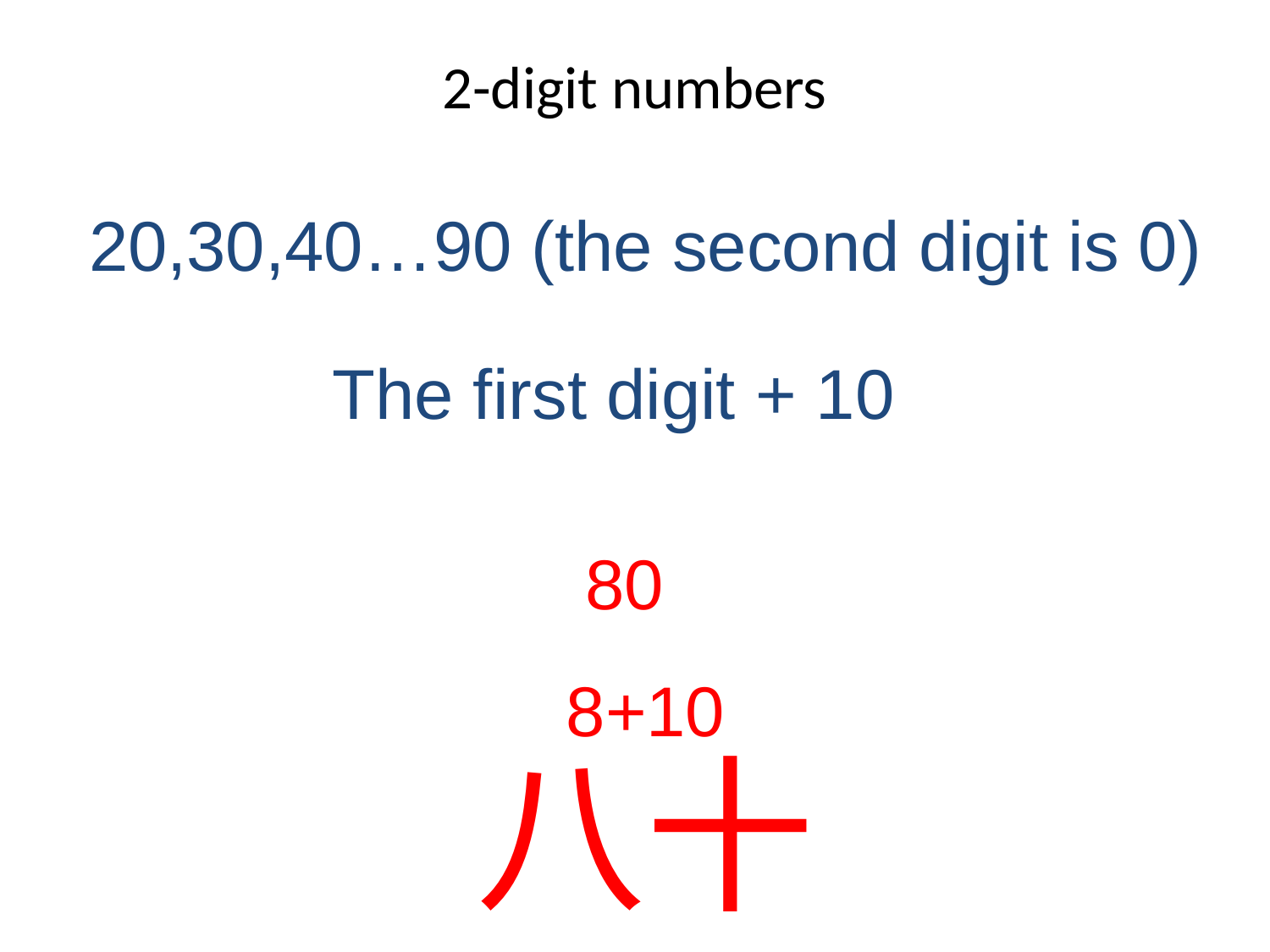

# 2-digit numbers
20,30,40…90 (the second digit is 0)
The first digit + 10
80
8+10
八十